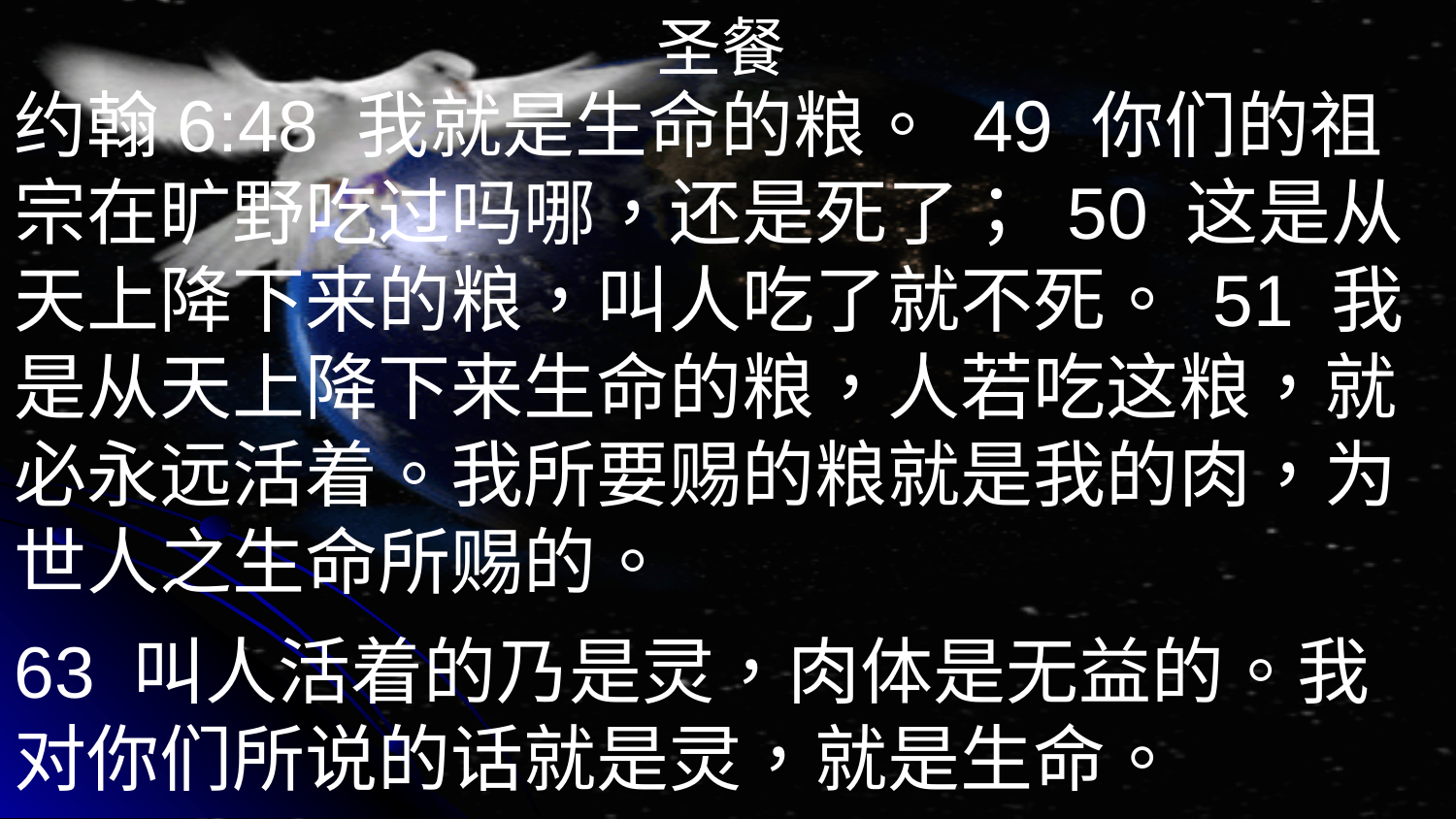

圣餐
约翰6:48 我就是生命的粮。 49 你们的祖宗在旷野吃过吗哪，还是死了； 50 这是从天上降下来的粮，叫人吃了就不死。 51 我是从天上降下来生命的粮，人若吃这粮，就必永远活着。我所要赐的粮就是我的肉，为世人之生命所赐的。
63 叫人活着的乃是灵，肉体是无益的。我对你们所说的话就是灵，就是生命。